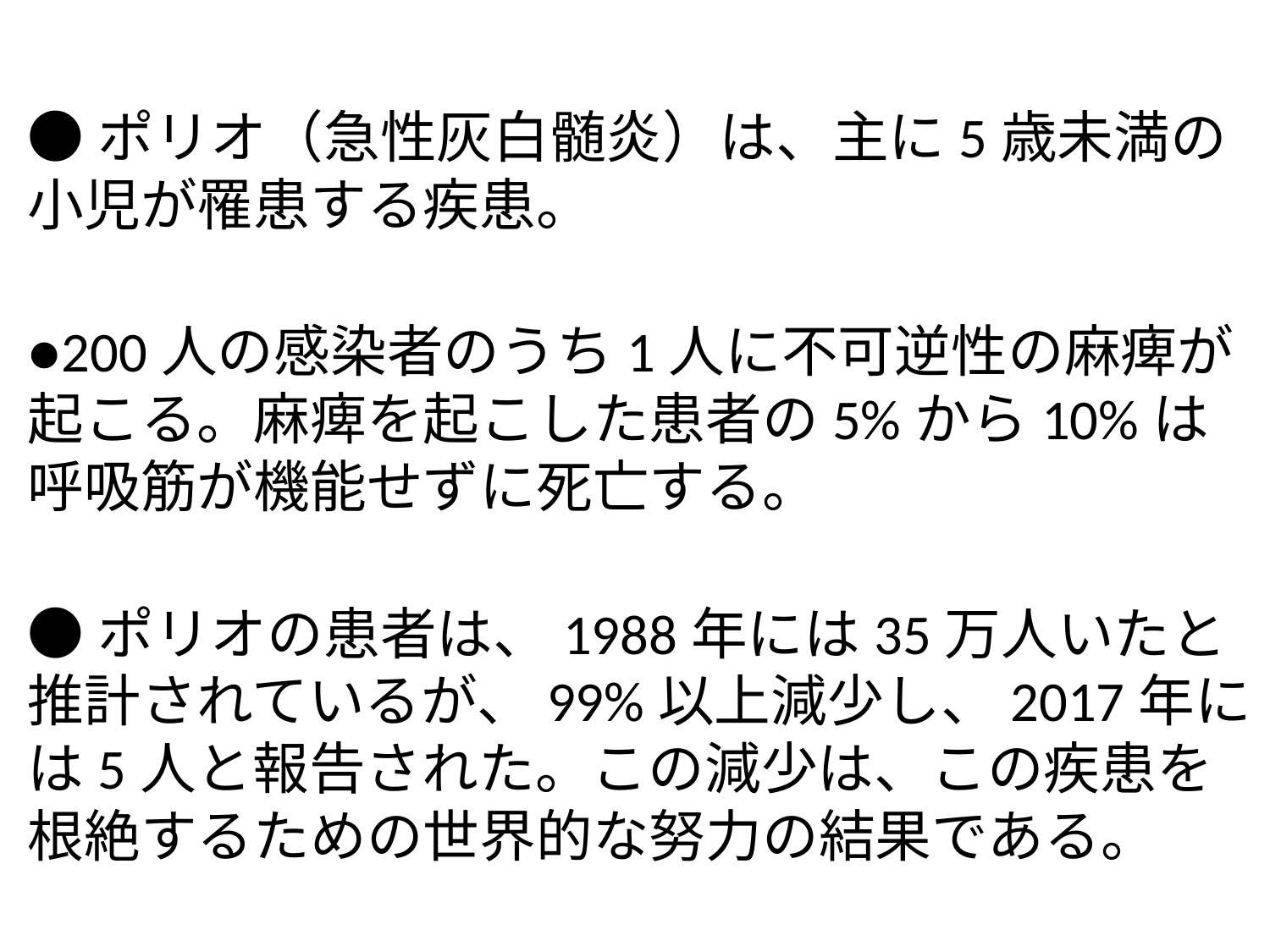

●ポリオ（急性灰白髄炎）は、主に5歳未満の小児が罹患する疾患。
●200人の感染者のうち1人に不可逆性の麻痺が起こる。麻痺を起こした患者の5%から10%は呼吸筋が機能せずに死亡する。
●ポリオの患者は、1988年には35万人いたと推計されているが、99%以上減少し、2017年には5人と報告された。この減少は、この疾患を根絶するための世界的な努力の結果である。